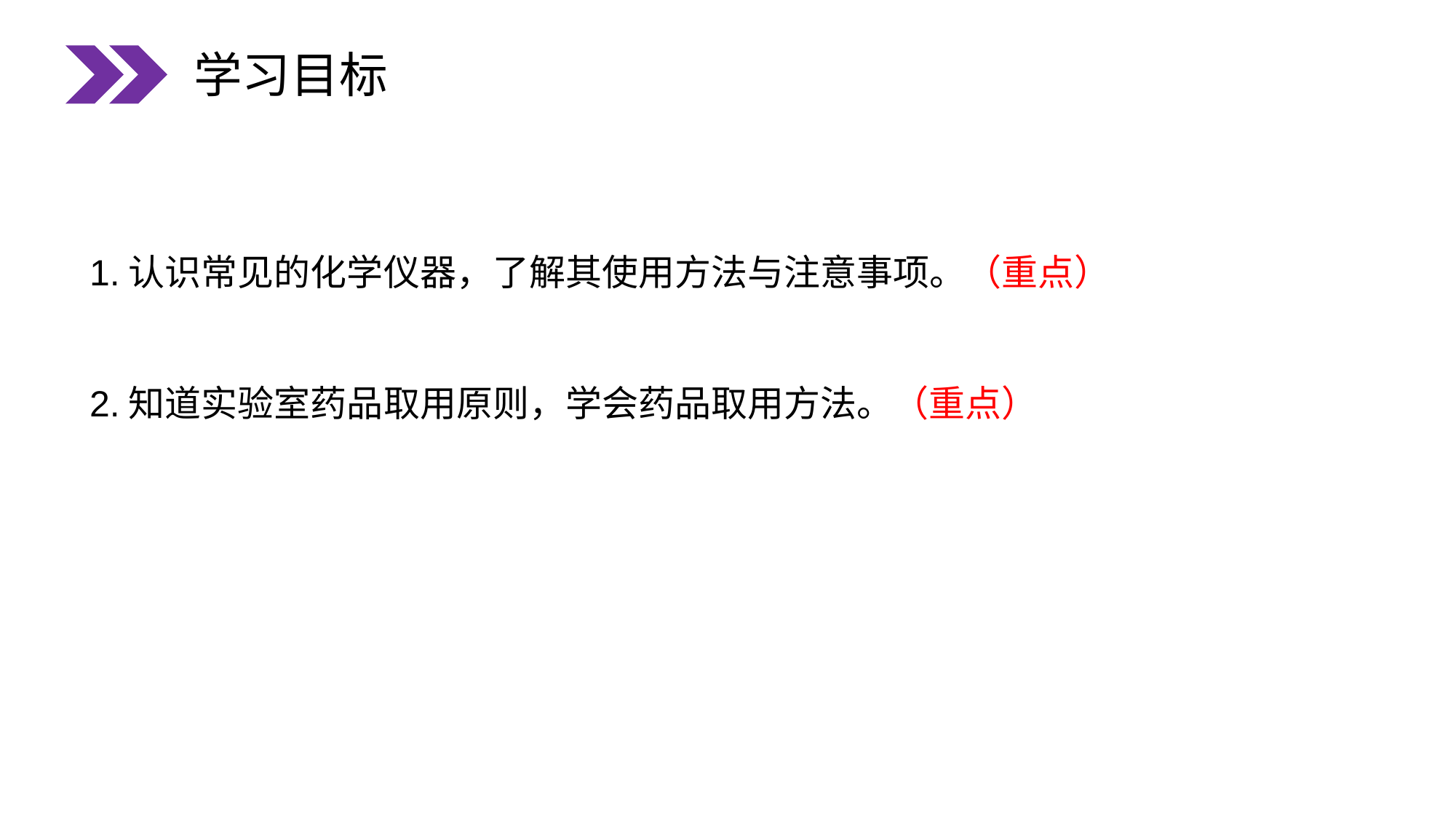

学习目标
1.认识常见的化学仪器，了解其使用方法与注意事项。（重点）
2.知道实验室药品取用原则，学会药品取用方法。（重点）